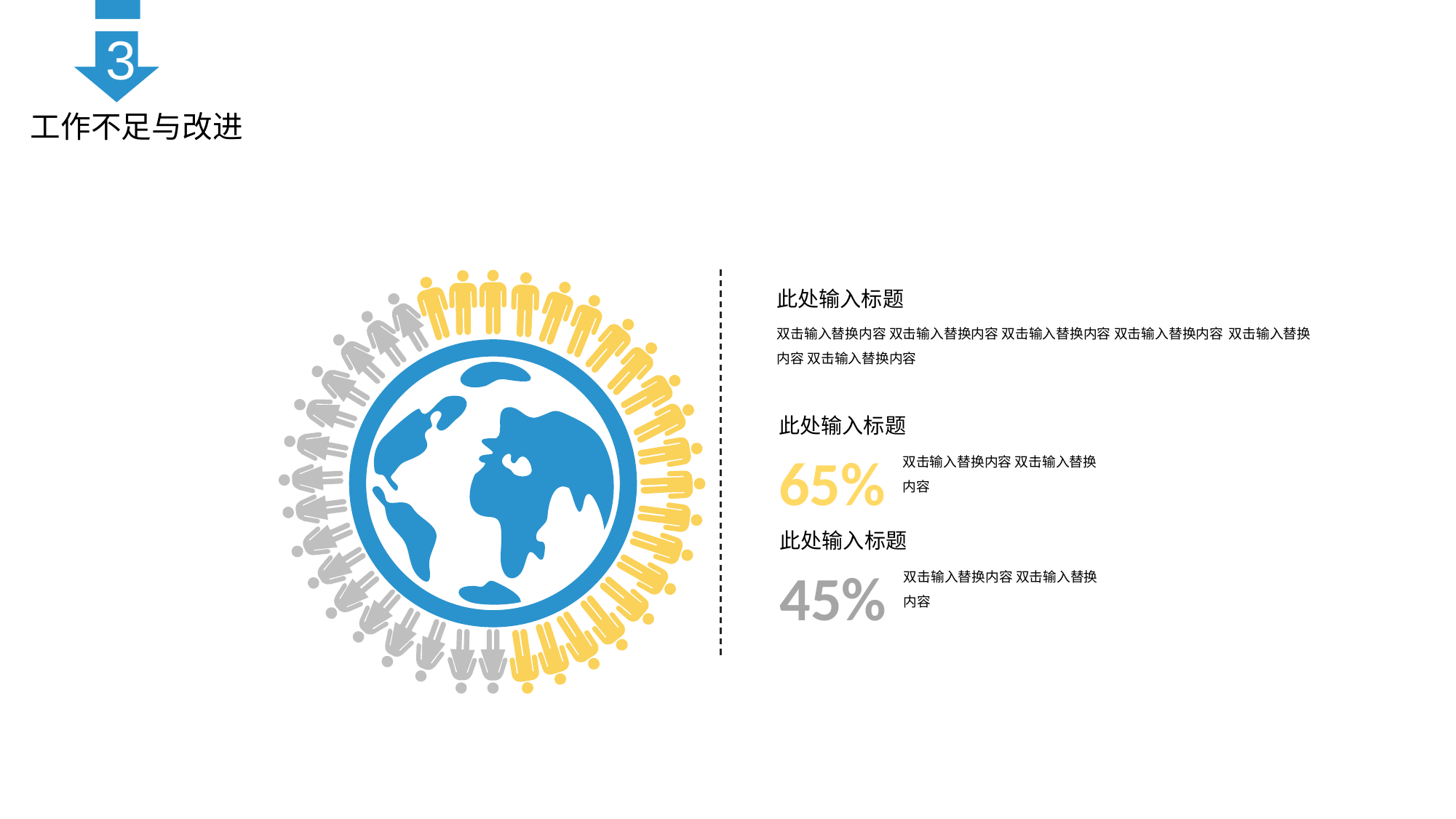

3
工作不足与改进

此处输入标题
双击输入替换内容 双击输入替换内容 双击输入替换内容 双击输入替换内容  双击输入替换内容 双击输入替换内容

此处输入标题
65%
双击输入替换内容 双击输入替换内容
此处输入标题
45%
双击输入替换内容 双击输入替换内容